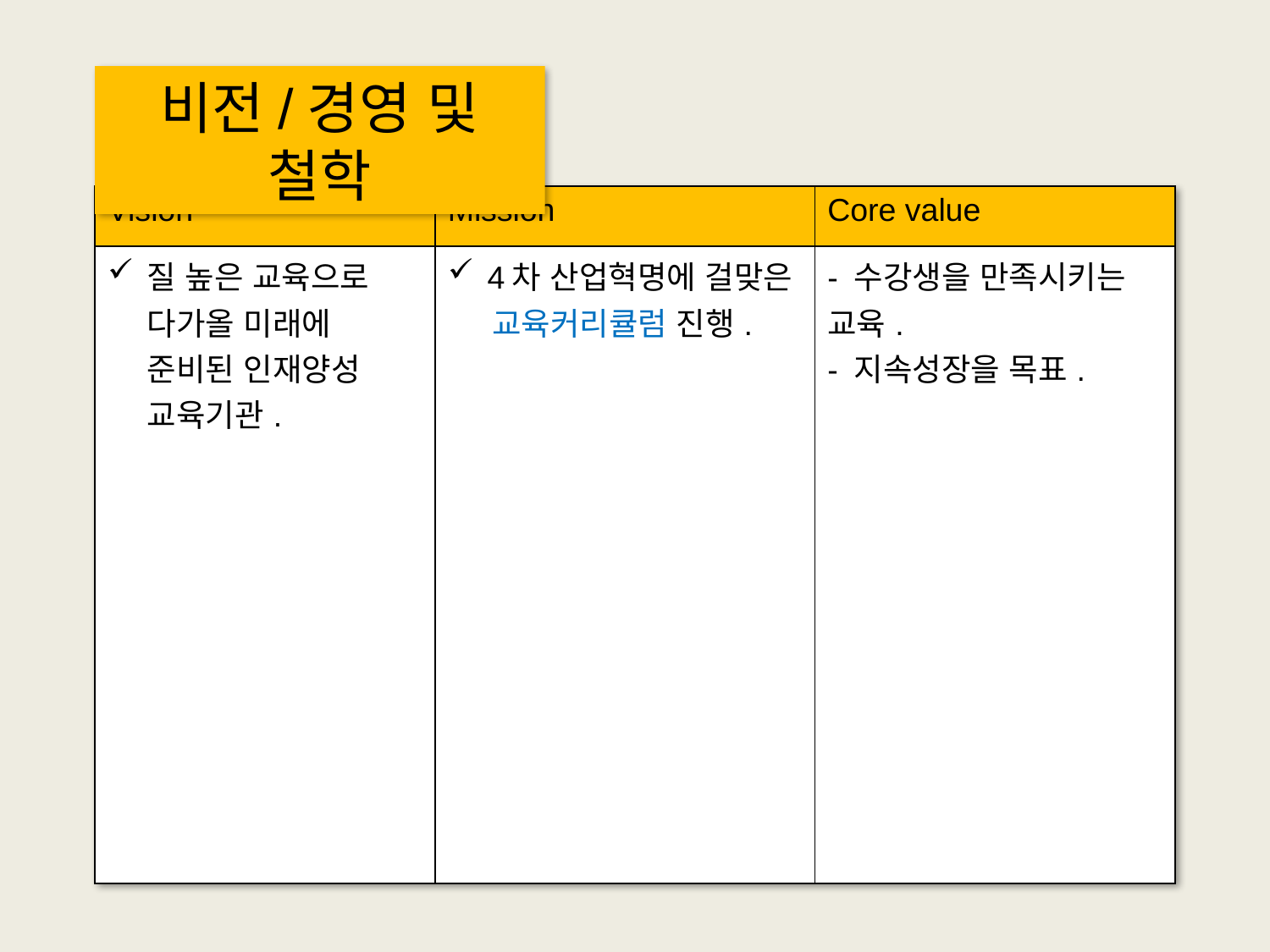

비전/경영 및 철학
| Vision | Mission | Core value |
| --- | --- | --- |
| 질 높은 교육으로 다가올 미래에 준비된 인재양성 교육기관. | 4차 산업혁명에 걸맞은 교육커리큘럼 진행. | - 수강생을 만족시키는 교육. - 지속성장을 목표. |